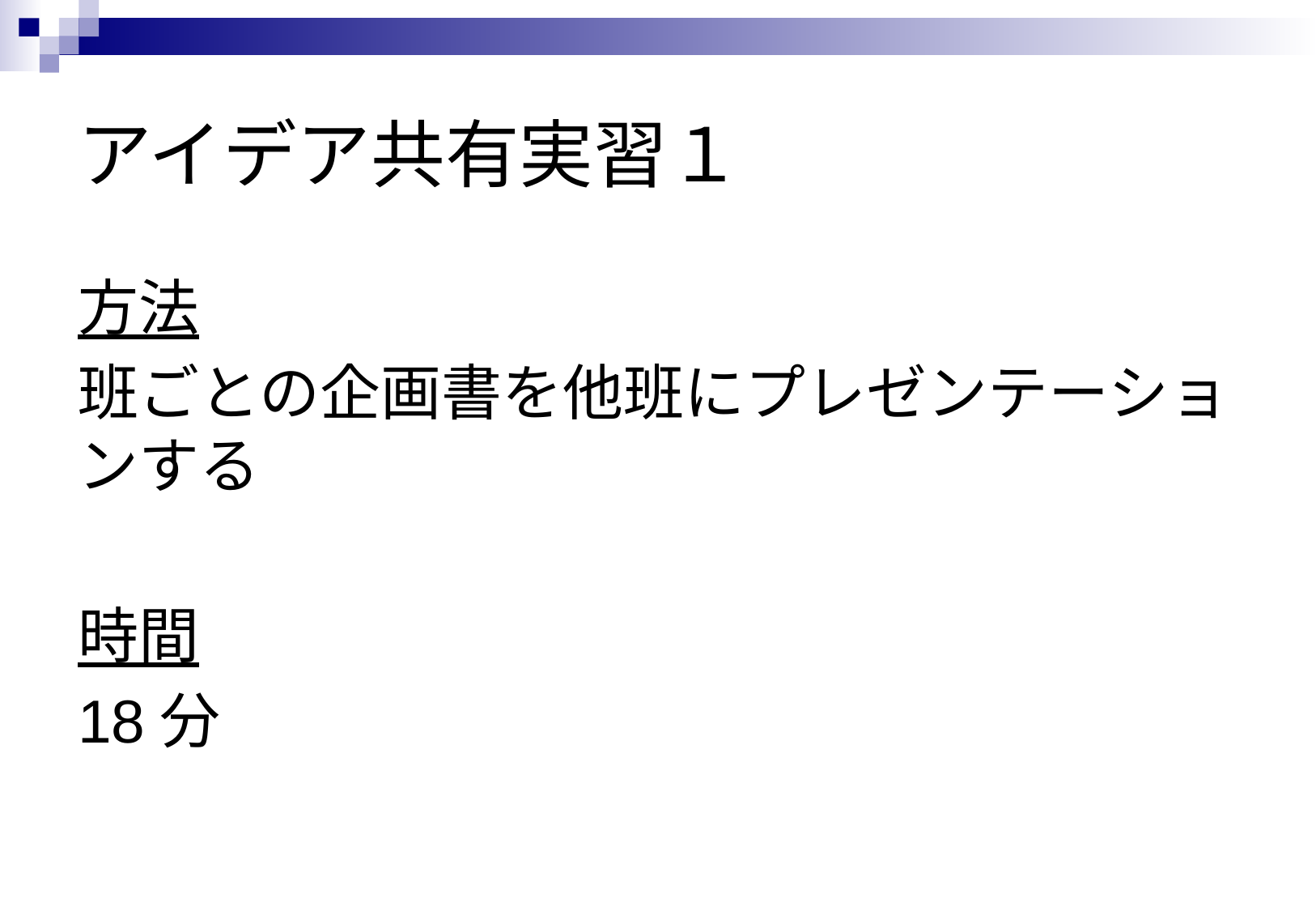

# アイデア共有実習１
方法
班ごとの企画書を他班にプレゼンテーションする

時間
18分